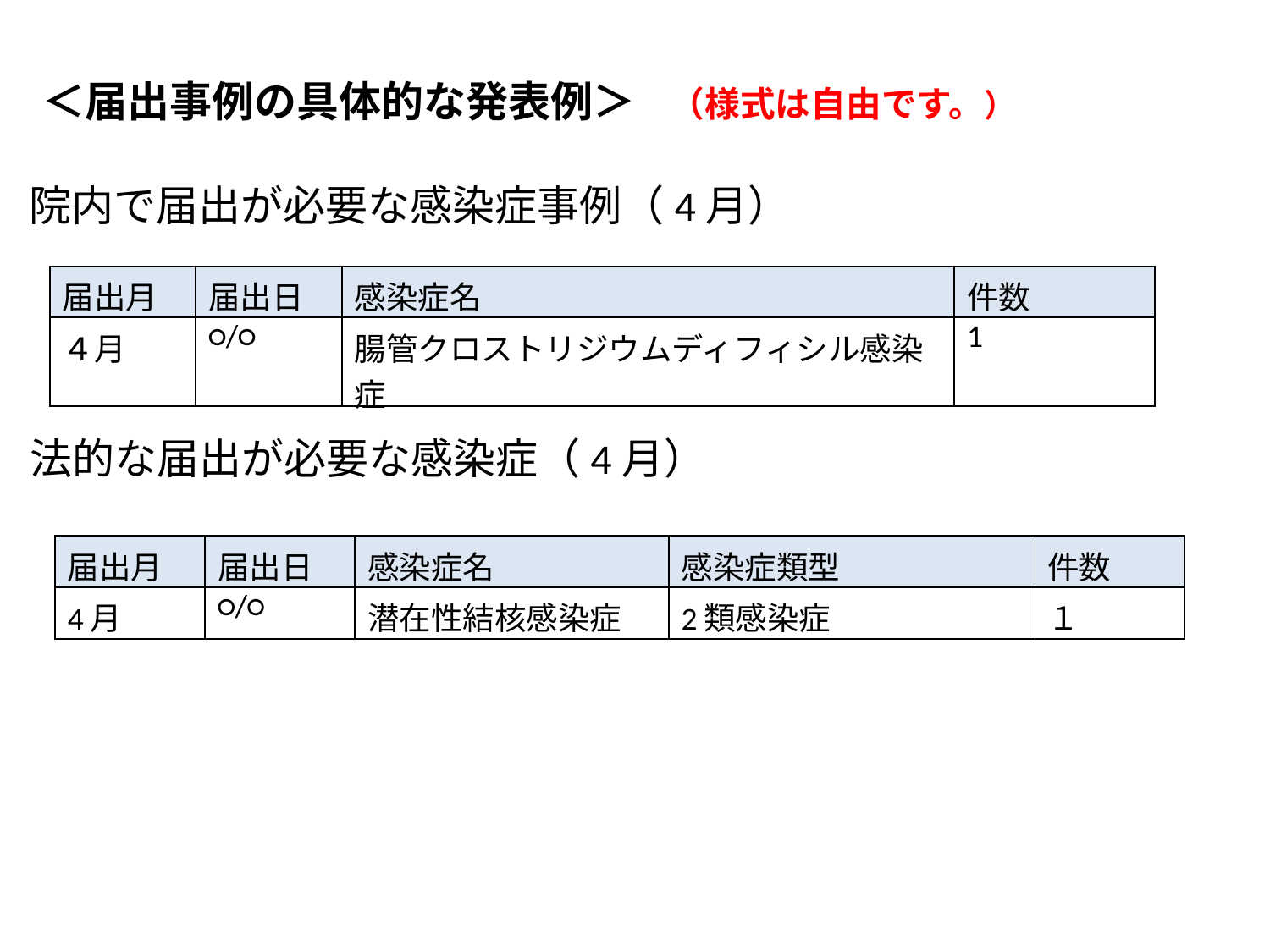

＜届出事例の具体的な発表例＞
（様式は自由です。）
院内で届出が必要な感染症事例（4月）
| 届出月 | 届出日 | 感染症名 | 件数 |
| --- | --- | --- | --- |
| ４月 | ○/○ | 腸管クロストリジウムディフィシル感染症 | 1 |
法的な届出が必要な感染症（4月）
| 届出月 | 届出日 | 感染症名 | 感染症類型 | 件数 |
| --- | --- | --- | --- | --- |
| 4月 | ○/○ | 潜在性結核感染症 | 2類感染症 | １ |